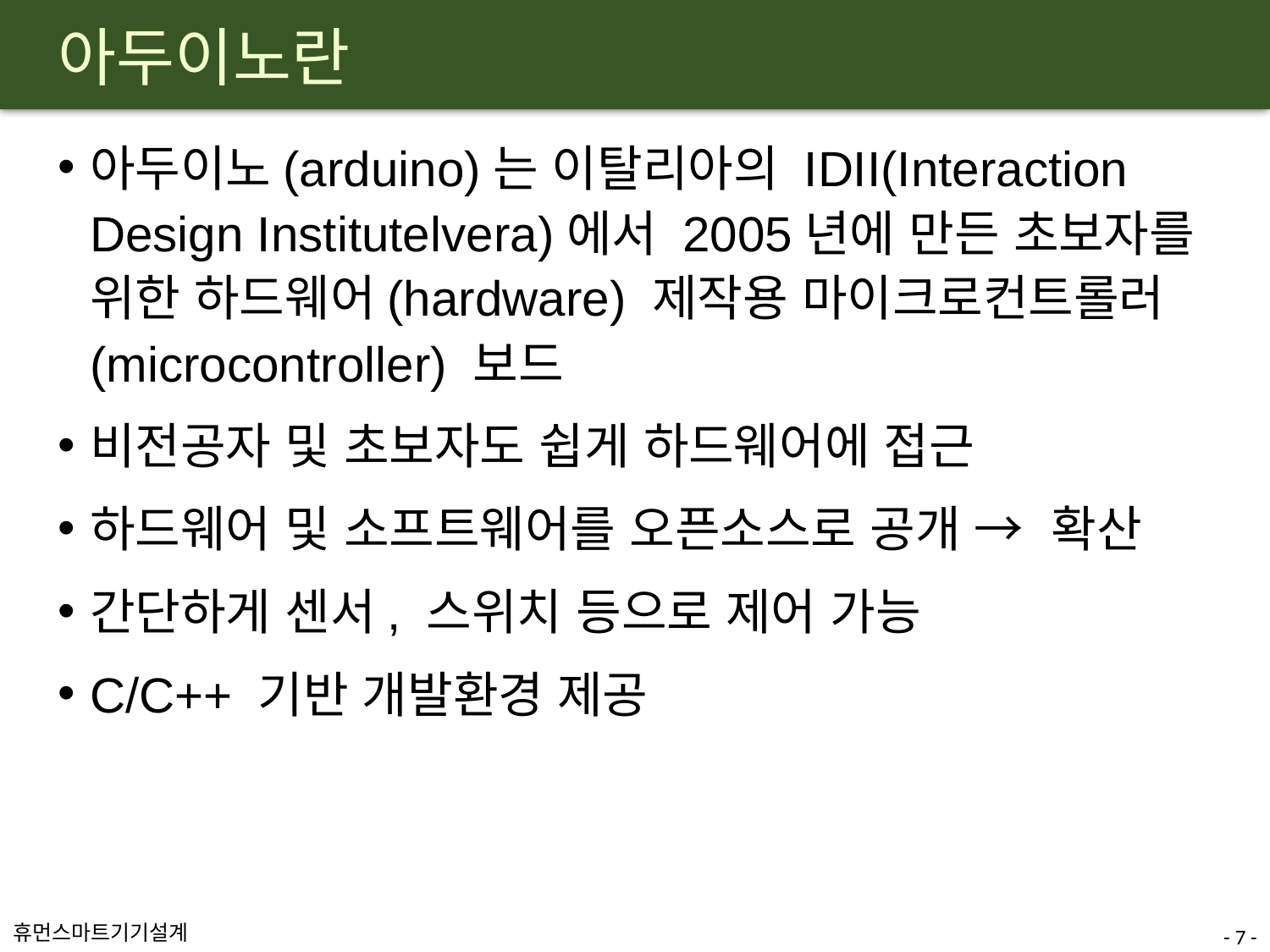

# 아두이노란
아두이노(arduino)는 이탈리아의 IDII(Interaction Design Institutelvera)에서 2005년에 만든 초보자를 위한 하드웨어(hardware) 제작용 마이크로컨트롤러(microcontroller) 보드
비전공자 및 초보자도 쉽게 하드웨어에 접근
하드웨어 및 소프트웨어를 오픈소스로 공개 →  확산
간단하게 센서, 스위치 등으로 제어 가능
C/C++ 기반 개발환경 제공

- 7 -